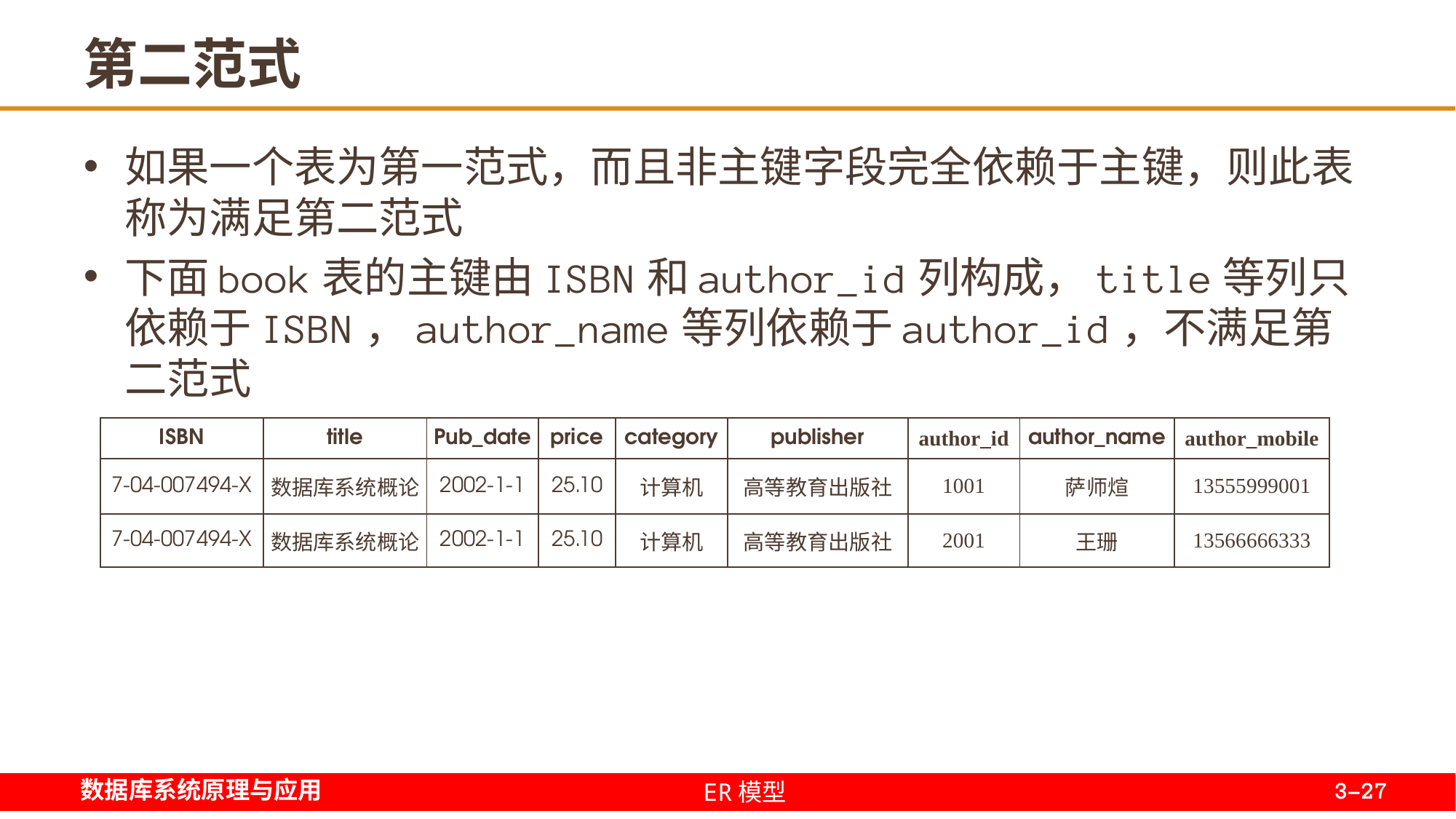

# 第二范式
如果一个表为第一范式，而且非主键字段完全依赖于主键，则此表称为满足第二范式
下面book表的主键由ISBN和author_id列构成，title等列只依赖于ISBN，author_name等列依赖于author_id，不满足第二范式

| ISBN | title | Pub\_date | price | category | publisher | author\_id | author\_name | author\_mobile |
| --- | --- | --- | --- | --- | --- | --- | --- | --- |
| 7-04-007494-X | 数据库系统概论 | 2002-1-1 | 25.10 | 计算机 | 高等教育出版社 | 1001 | 萨师煊 | 13555999001 |
| 7-04-007494-X | 数据库系统概论 | 2002-1-1 | 25.10 | 计算机 | 高等教育出版社 | 2001 | 王珊 | 13566666333 |